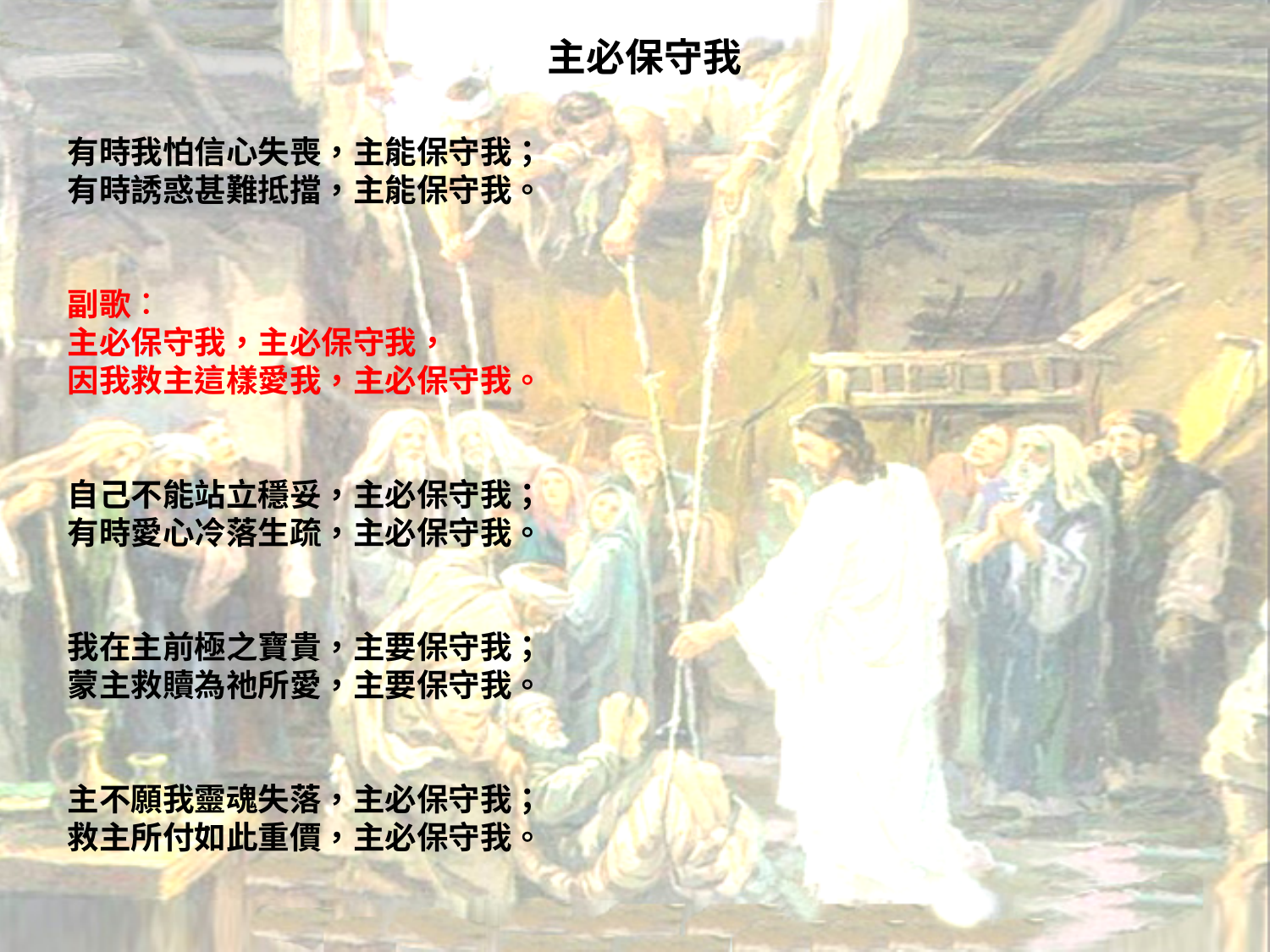

# 主必保守我
有時我怕信心失喪，主能保守我；
有時誘惑甚難抵擋，主能保守我。

副歌︰
主必保守我，主必保守我，
因我救主這樣愛我，主必保守我。

自己不能站立穩妥，主必保守我；
有時愛心冷落生疏，主必保守我。
我在主前極之寶貴，主要保守我；
蒙主救贖為祂所愛，主要保守我。
主不願我靈魂失落，主必保守我；
救主所付如此重價，主必保守我。